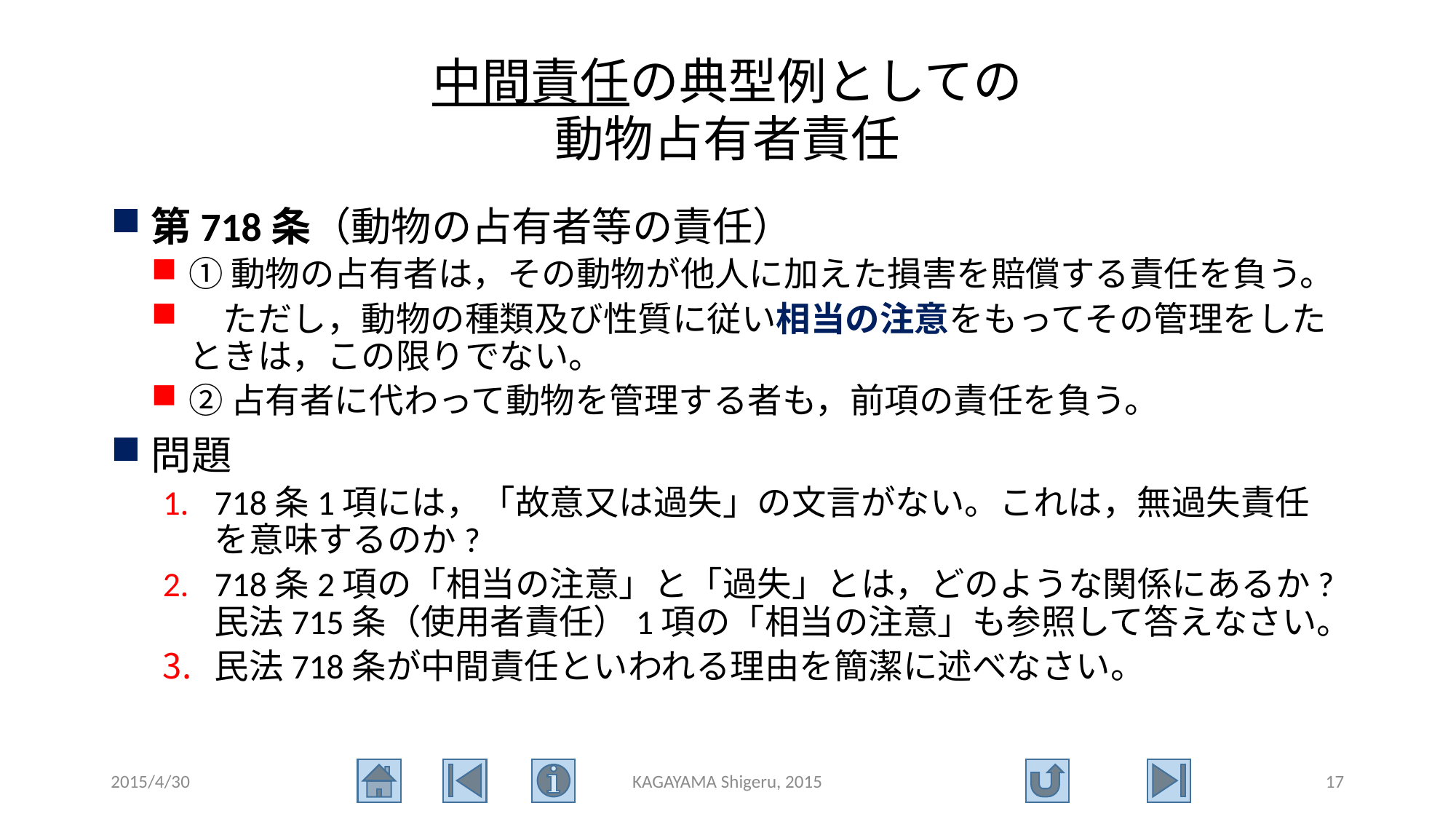

# 中間責任の典型例としての 動物占有者責任
第718条（動物の占有者等の責任）
①動物の占有者は，その動物が他人に加えた損害を賠償する責任を負う。
　ただし，動物の種類及び性質に従い相当の注意をもってその管理をしたときは，この限りでない。
②占有者に代わって動物を管理する者も，前項の責任を負う。
問題
718条1項には，「故意又は過失」の文言がない。これは，無過失責任を意味するのか?
718条2項の「相当の注意」と「過失」とは，どのような関係にあるか? 民法715条（使用者責任）1項の「相当の注意」も参照して答えなさい。
民法718条が中間責任といわれる理由を簡潔に述べなさい。

2015/4/30
KAGAYAMA Shigeru, 2015
17